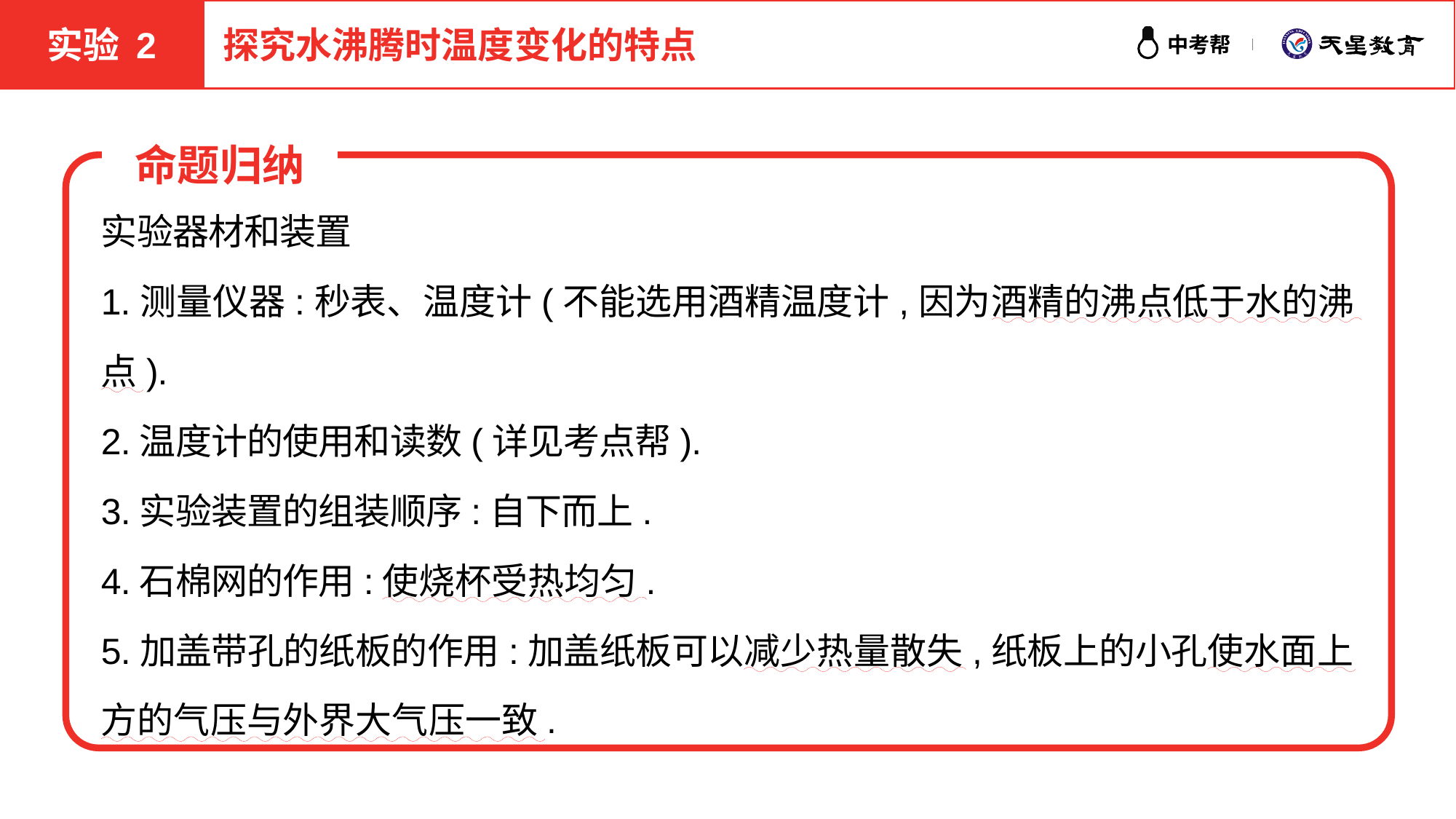

实验 2
探究水沸腾时温度变化的特点
命题归纳

实验器材和装置
1.测量仪器:秒表、温度计(不能选用酒精温度计,因为酒精的沸点低于水的沸点).
2.温度计的使用和读数(详见考点帮).
3.实验装置的组装顺序:自下而上.
4.石棉网的作用:使烧杯受热均匀.
5.加盖带孔的纸板的作用:加盖纸板可以减少热量散失,纸板上的小孔使水面上方的气压与外界大气压一致.